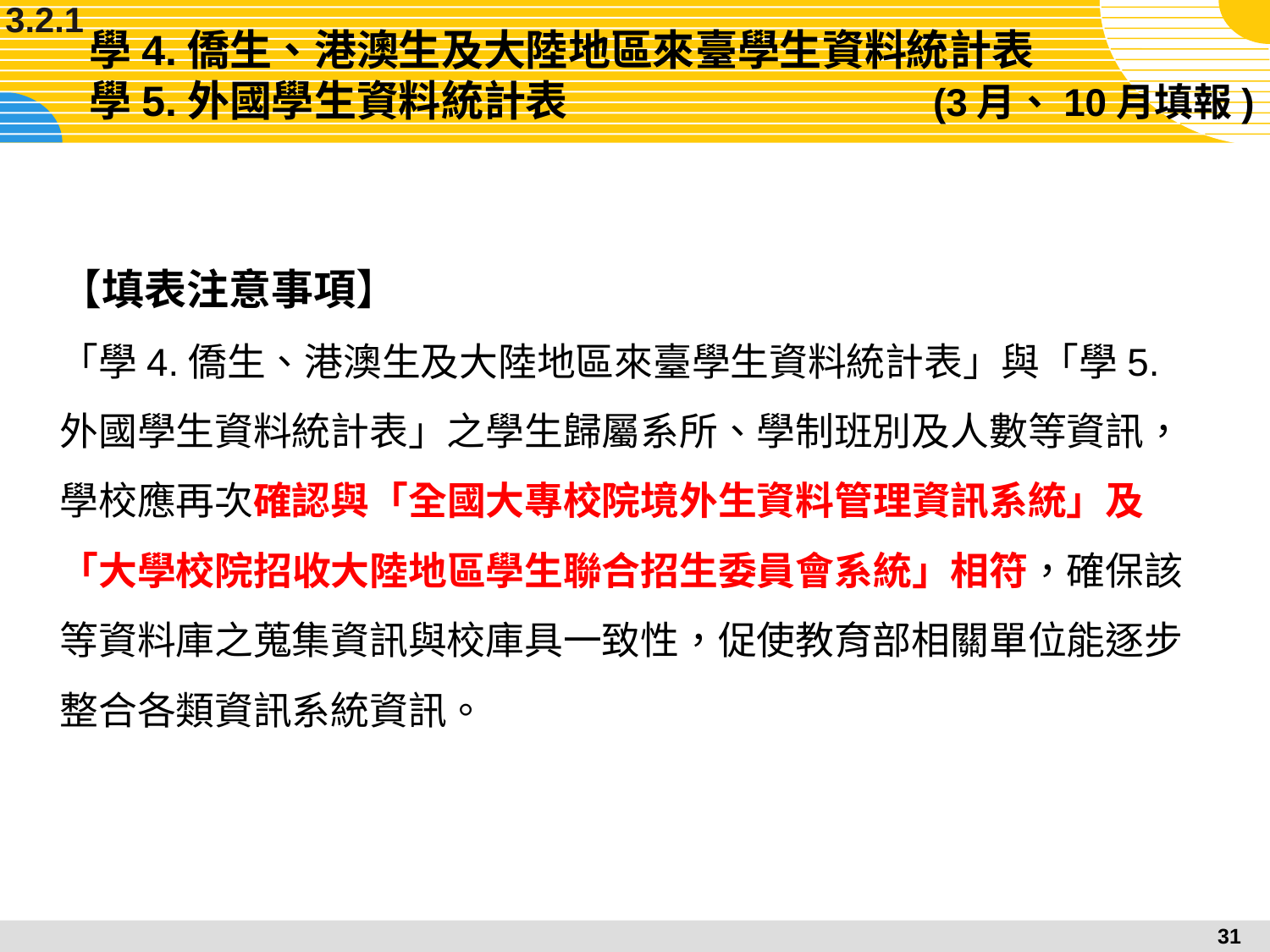

3.2.1
# 學4.僑生、港澳生及大陸地區來臺學生資料統計表 學5.外國學生資料統計表                                        (3月、10月填報)
【填表注意事項】
「學4.僑生、港澳生及大陸地區來臺學生資料統計表」與「學5.外國學生資料統計表」之學生歸屬系所、學制班別及人數等資訊，學校應再次確認與「全國大專校院境外生資料管理資訊系統」及「大學校院招收大陸地區學生聯合招生委員會系統」相符，確保該等資料庫之蒐集資訊與校庫具一致性，促使教育部相關單位能逐步整合各類資訊系統資訊。